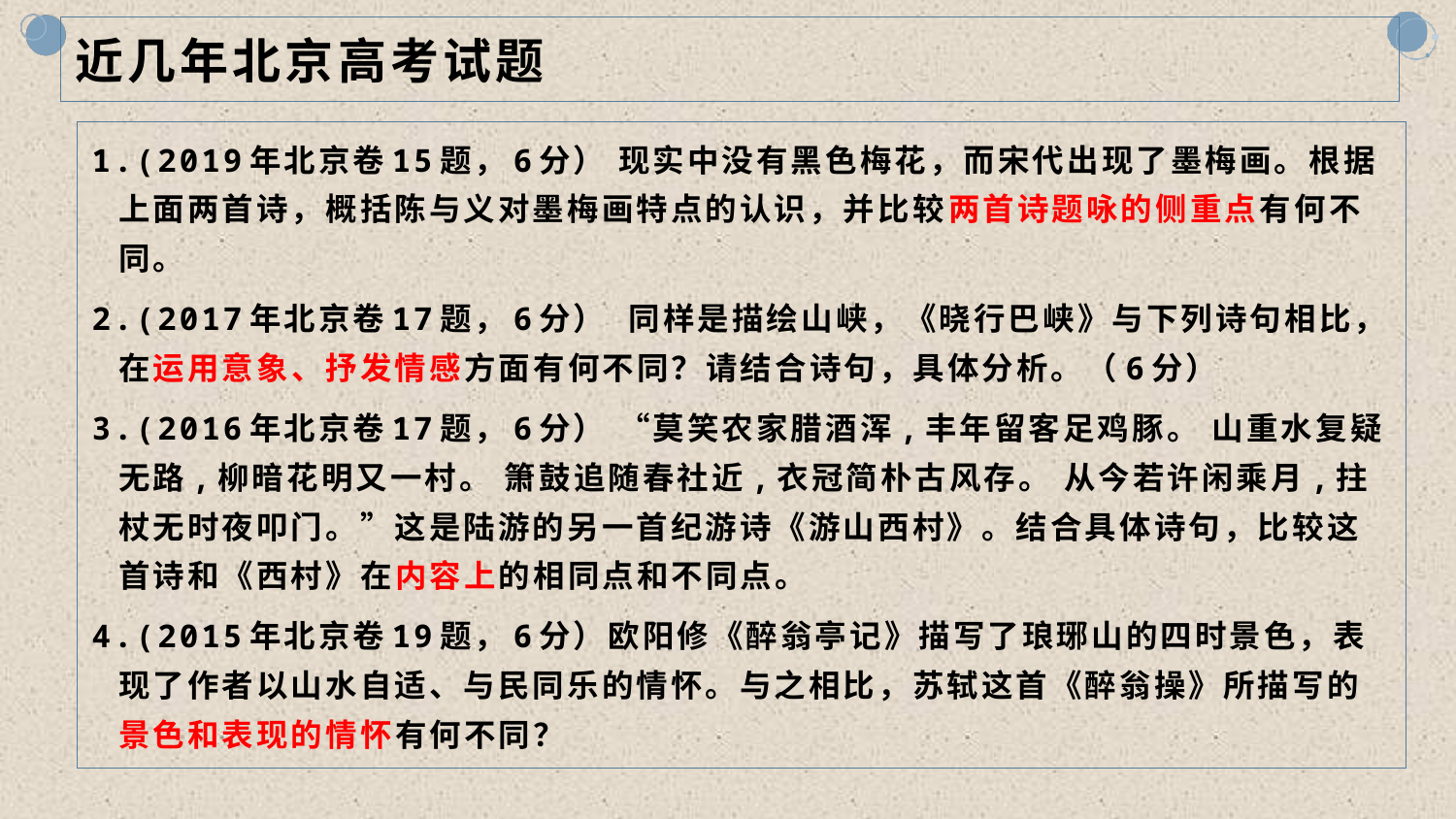

# 近几年北京高考试题
1.(2019年北京卷15题，6分） 现实中没有黑色梅花，而宋代出现了墨梅画。根据上面两首诗，概括陈与义对墨梅画特点的认识，并比较两首诗题咏的侧重点有何不同。
2.(2017年北京卷17题，6分）  同样是描绘山峡，《晓行巴峡》与下列诗句相比，在运用意象、抒发情感方面有何不同？请结合诗句，具体分析。（6分）
3.(2016年北京卷17题，6分） “莫笑农家腊酒浑,丰年留客足鸡豚。 山重水复疑无路,柳暗花明又一村。 箫鼓追随春社近,衣冠简朴古风存。 从今若许闲乘月,拄杖无时夜叩门。”这是陆游的另一首纪游诗《游山西村》。结合具体诗句，比较这首诗和《西村》在内容上的相同点和不同点。
4.(2015年北京卷19题，6分）欧阳修《醉翁亭记》描写了琅琊山的四时景色，表现了作者以山水自适、与民同乐的情怀。与之相比，苏轼这首《醉翁操》所描写的景色和表现的情怀有何不同？